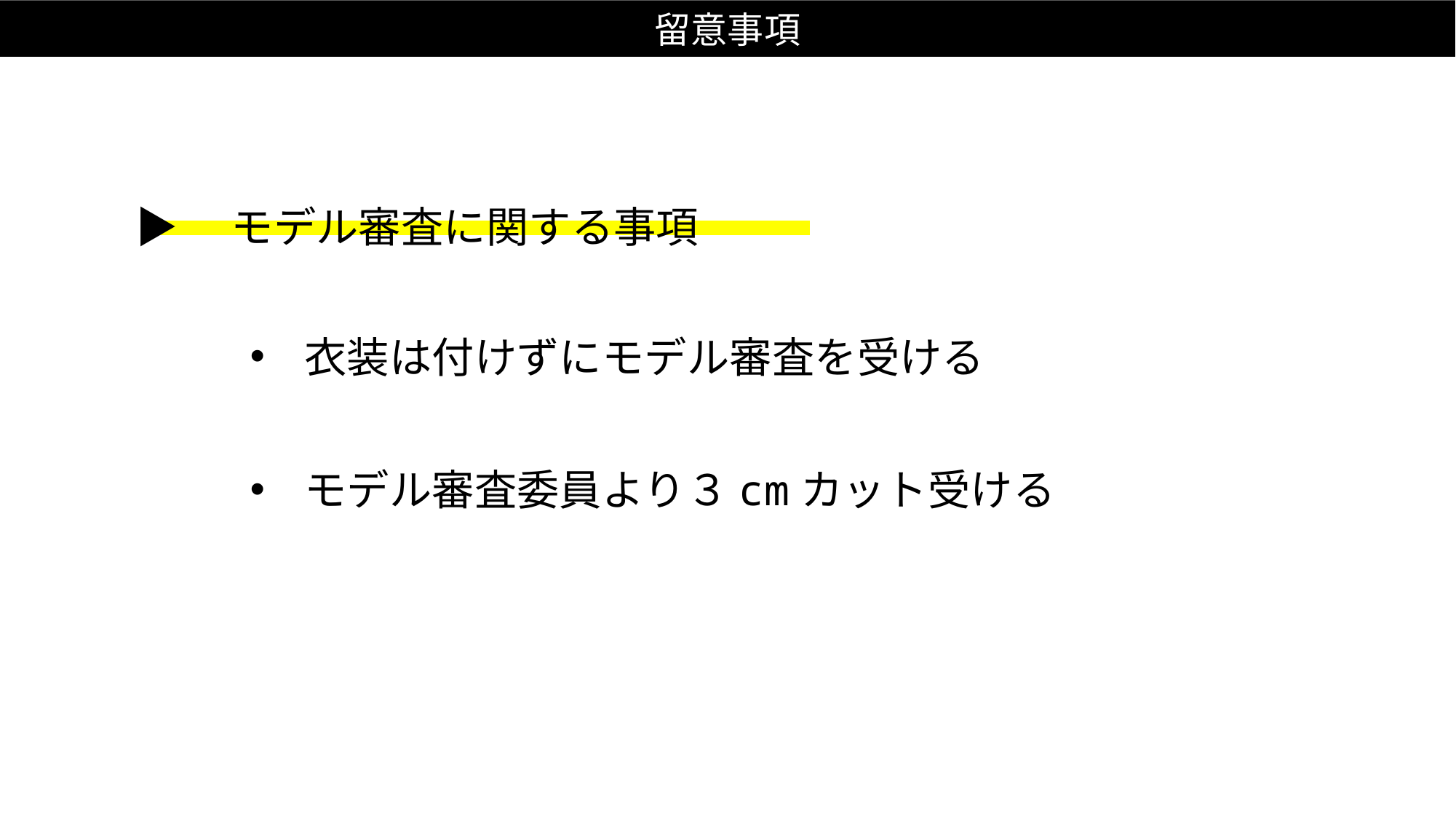

留意事項
 ▶　モデル審査に関する事項
衣装は付けずにモデル審査を受ける
モデル審査委員より３cmカット受ける